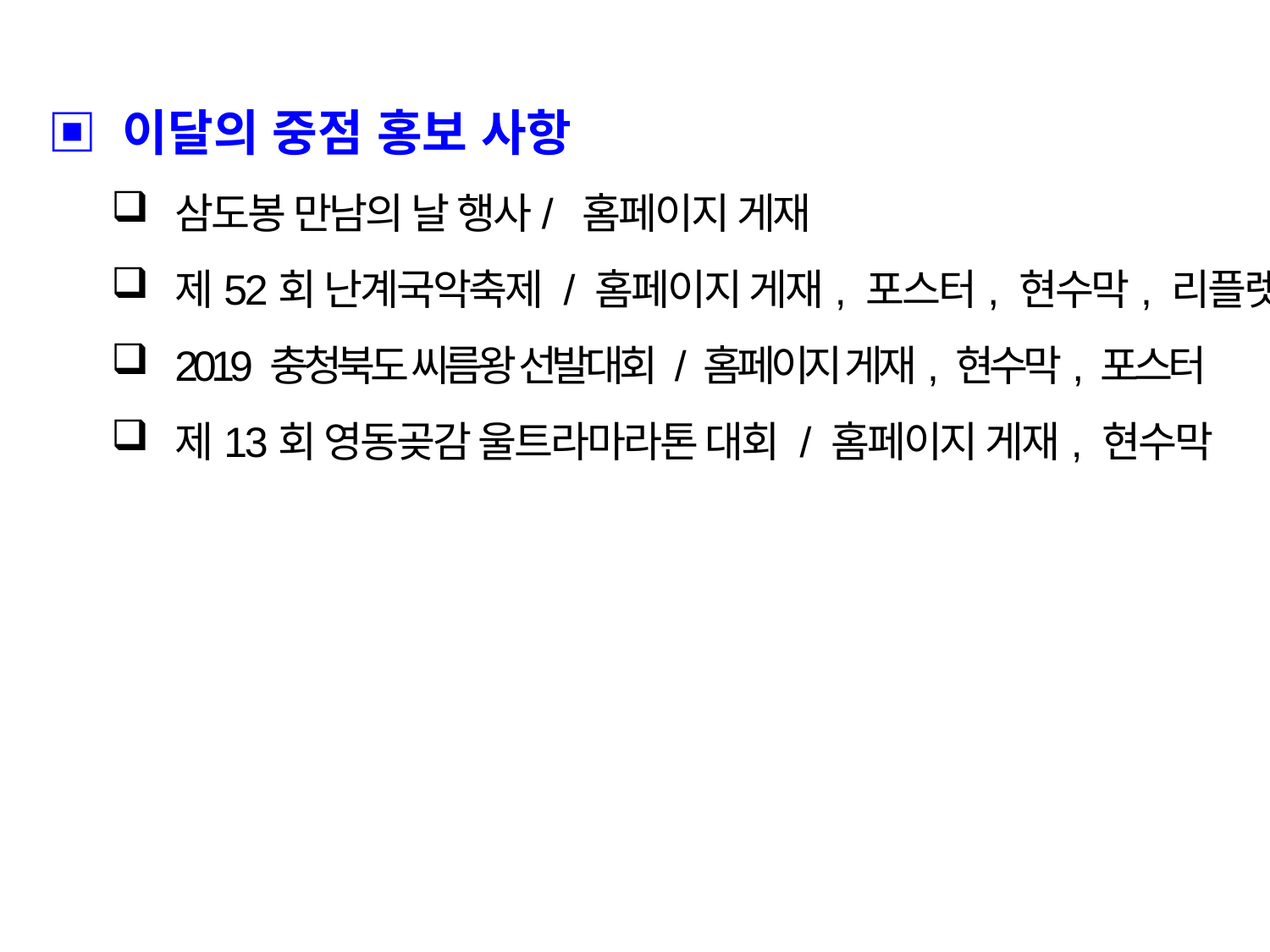

▣ 이달의 중점 홍보 사항
삼도봉 만남의 날 행사/  홈페이지 게재
제52회 난계국악축제 / 홈페이지 게재, 포스터, 현수막, 리플렛
2019 충청북도 씨름왕 선발대회 / 홈페이지 게재, 현수막, 포스터
제13회 영동곶감 울트라마라톤 대회 / 홈페이지 게재, 현수막